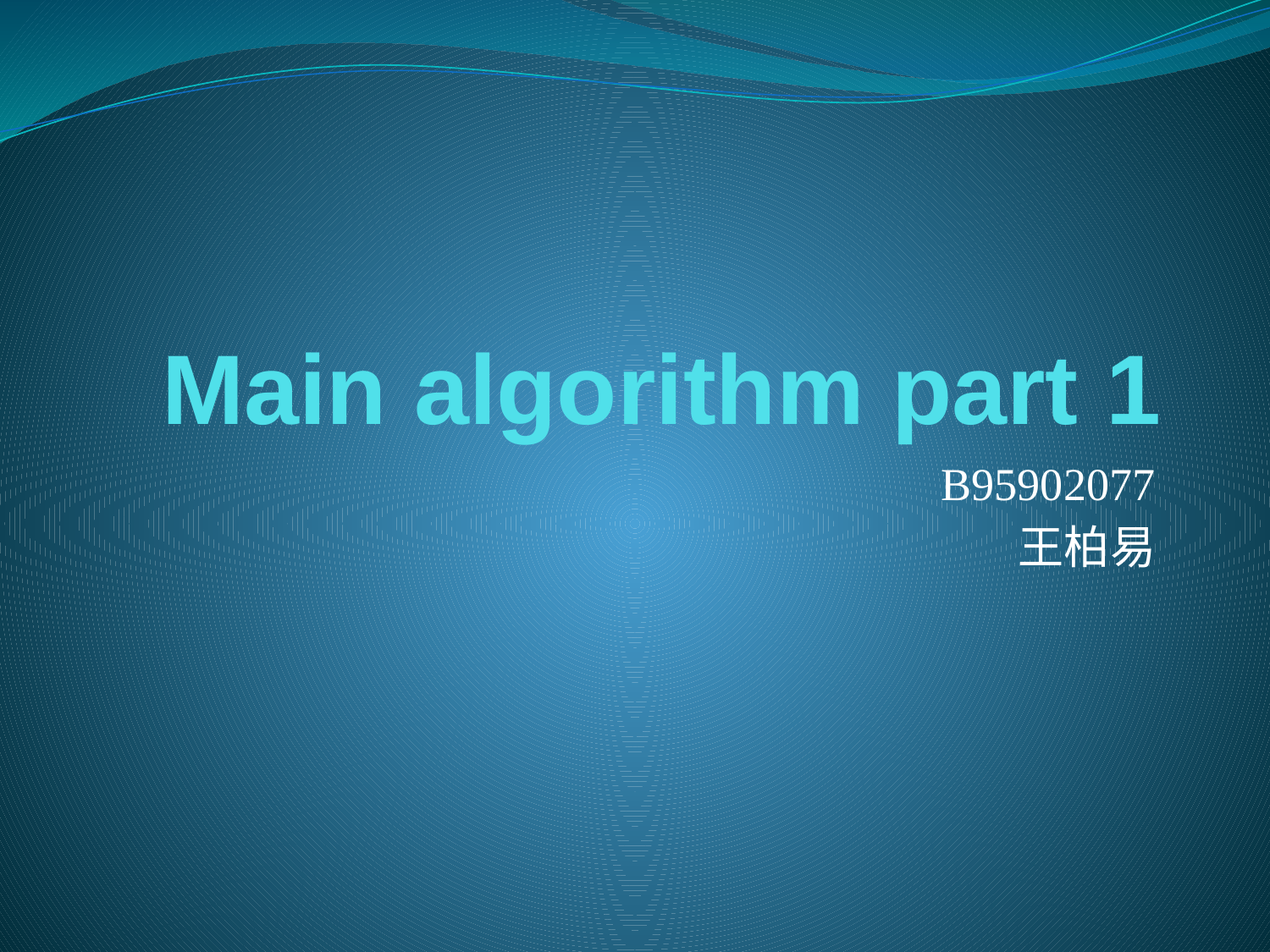

# Main algorithm part 1
B95902077
王柏易